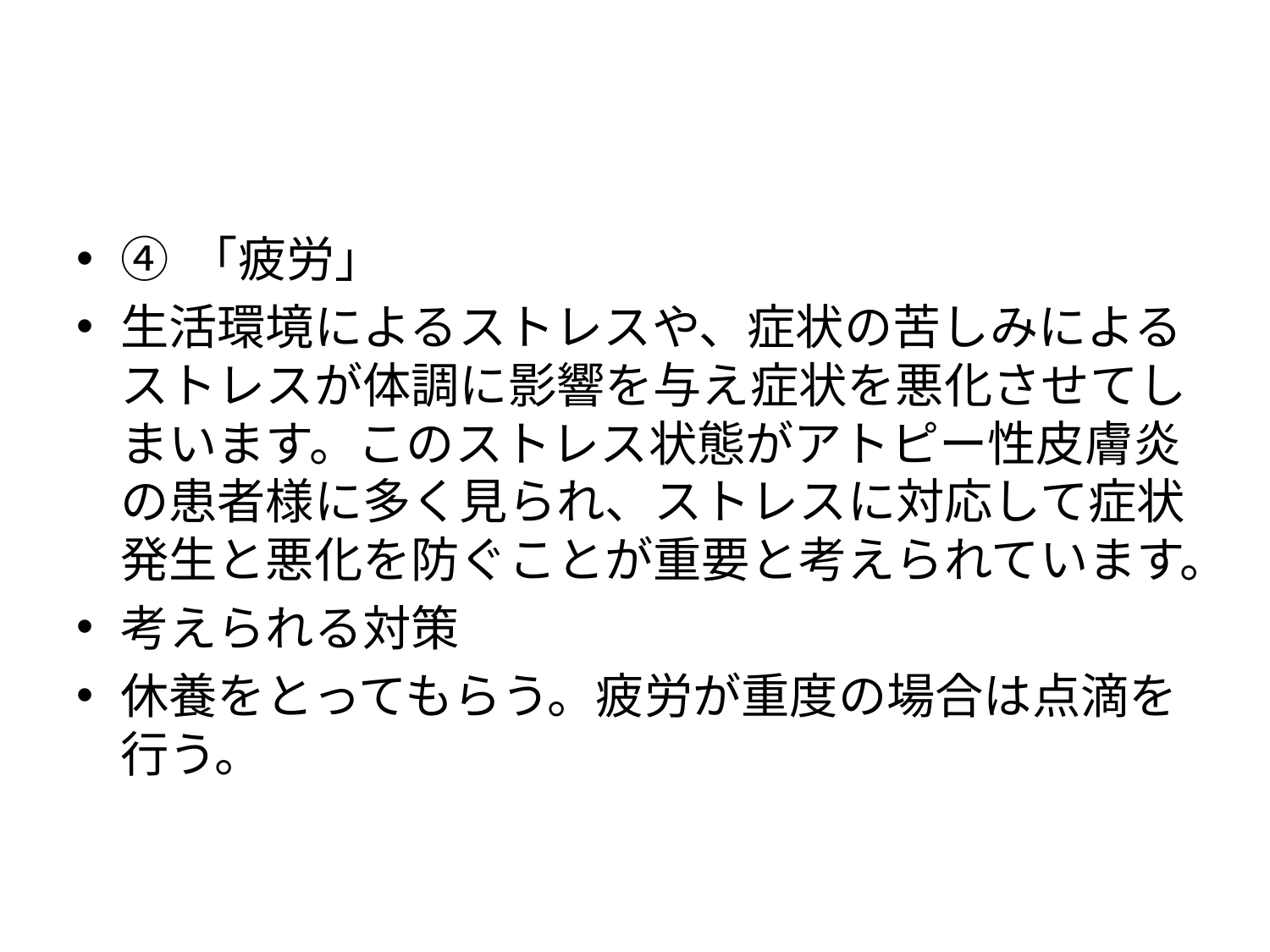

#
④ 「疲労」
生活環境によるストレスや、症状の苦しみによるストレスが体調に影響を与え症状を悪化させてしまいます。このストレス状態がアトピー性皮膚炎の患者様に多く見られ、ストレスに対応して症状発生と悪化を防ぐことが重要と考えられています。
考えられる対策
休養をとってもらう。疲労が重度の場合は点滴を行う。